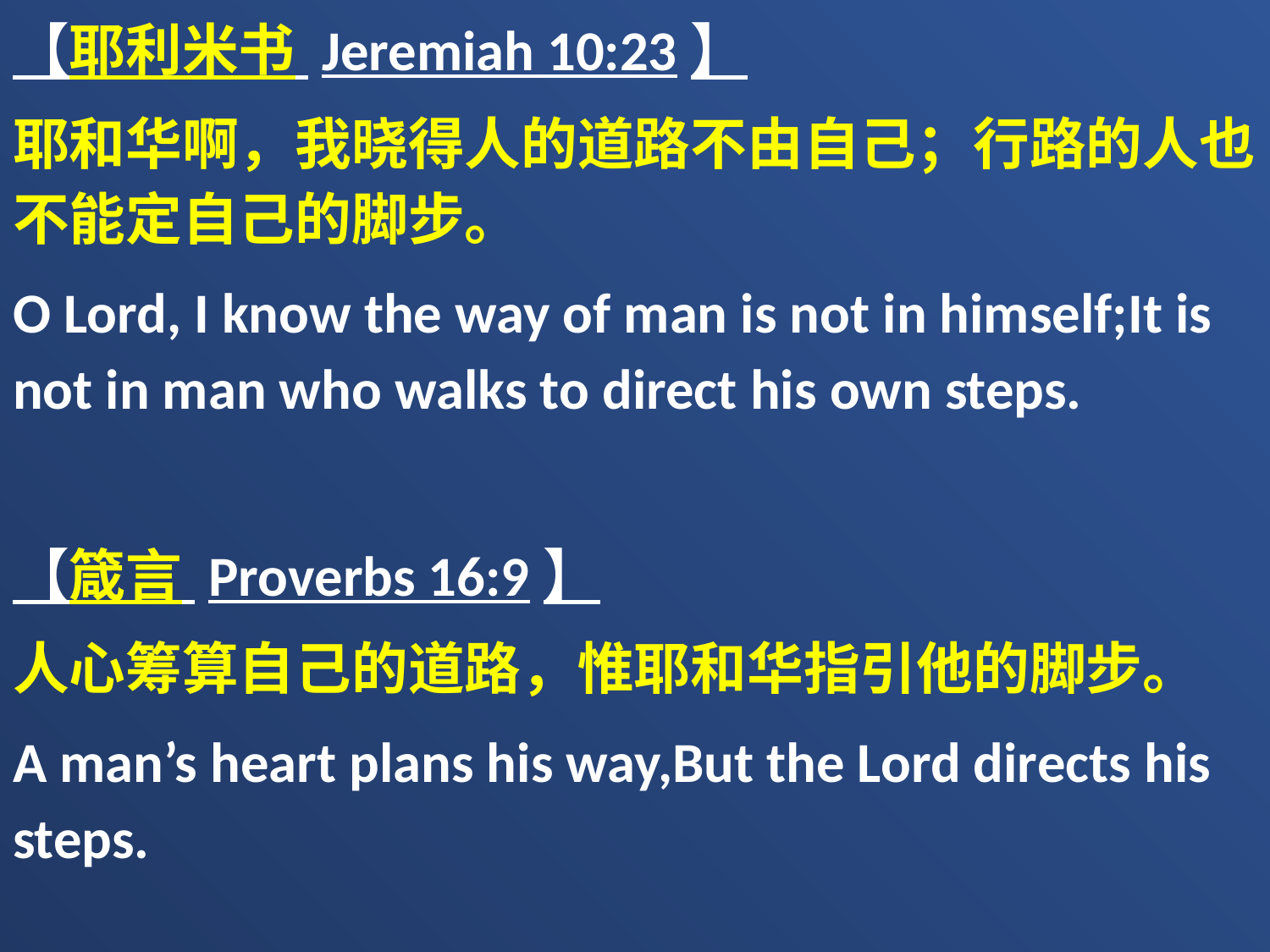

【耶利米书 Jeremiah 10:23】
耶和华啊，我晓得人的道路不由自己；行路的人也不能定自己的脚步。
O Lord, I know the way of man is not in himself;It is not in man who walks to direct his own steps.

【箴言 Proverbs 16:9】
人心筹算自己的道路，惟耶和华指引他的脚步。
A man’s heart plans his way,But the Lord directs his steps.